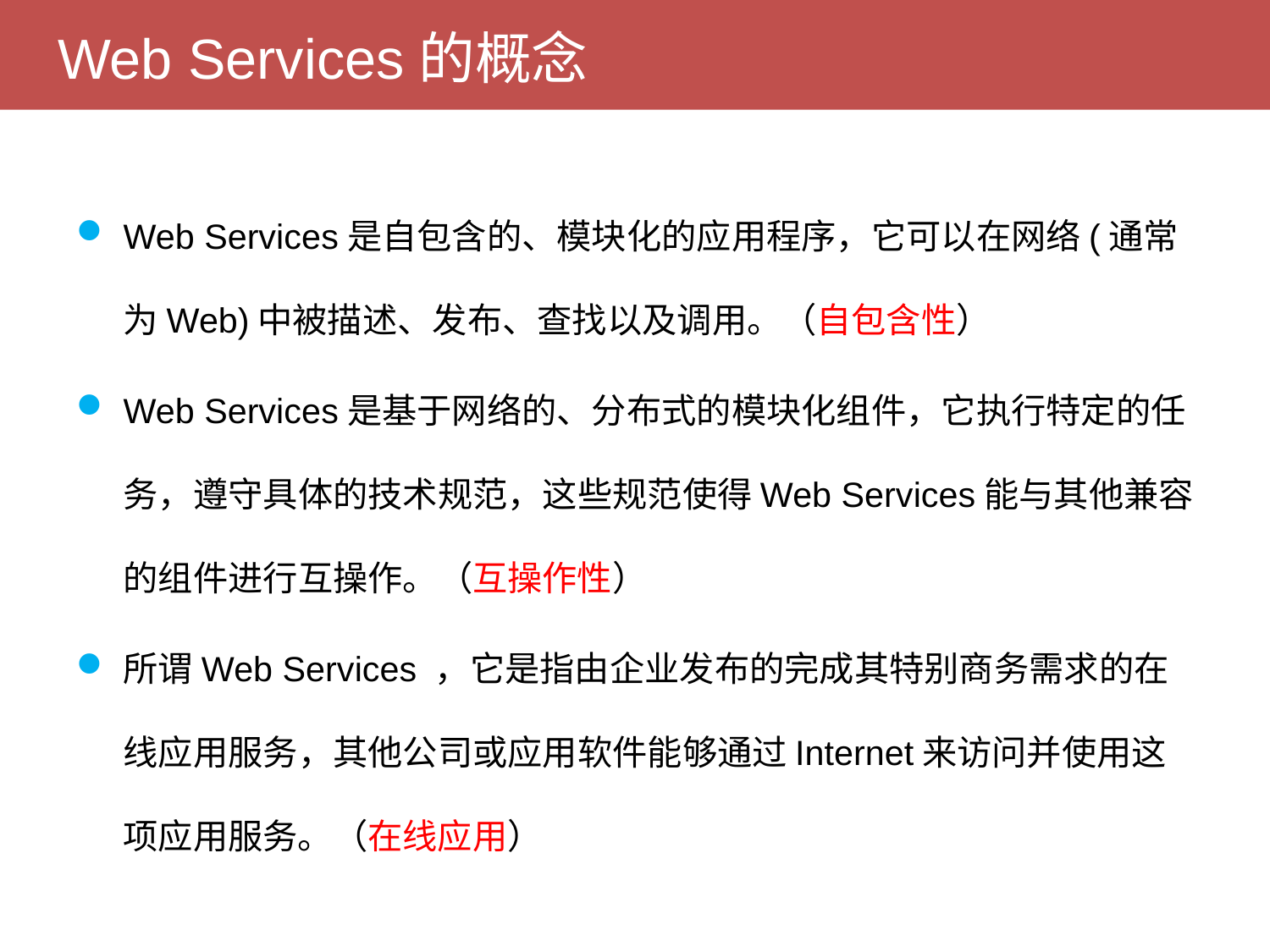

# Web Services的概念
Web Services是自包含的、模块化的应用程序，它可以在网络(通常为Web)中被描述、发布、查找以及调用。（自包含性）
Web Services是基于网络的、分布式的模块化组件，它执行特定的任务，遵守具体的技术规范，这些规范使得Web Services能与其他兼容的组件进行互操作。（互操作性）
所谓Web Services ，它是指由企业发布的完成其特别商务需求的在线应用服务，其他公司或应用软件能够通过Internet来访问并使用这项应用服务。（在线应用）